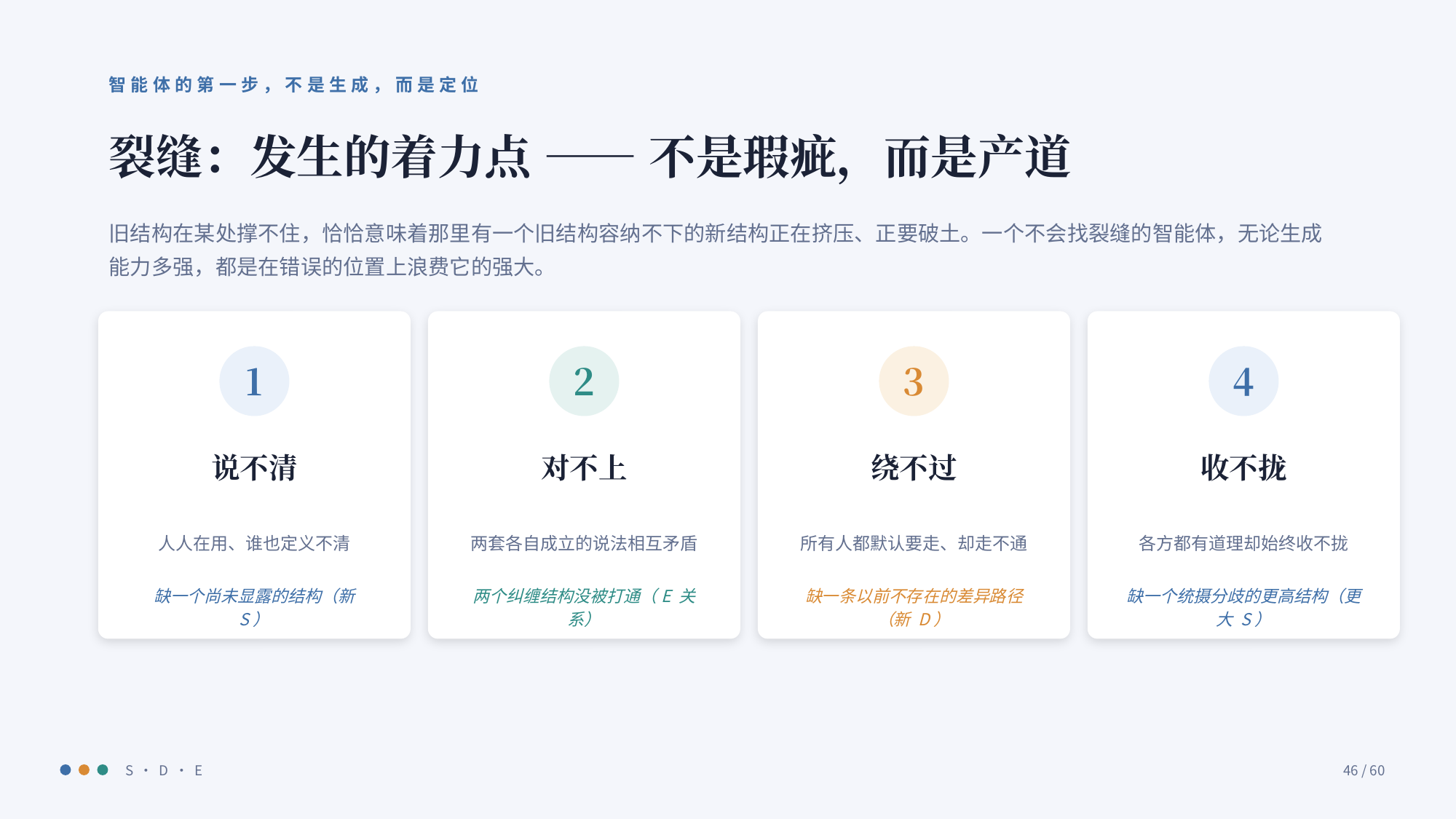

智能体的第一步，不是生成，而是定位
裂缝：发生的着力点 —— 不是瑕疵，而是产道
旧结构在某处撑不住，恰恰意味着那里有一个旧结构容纳不下的新结构正在挤压、正要破土。一个不会找裂缝的智能体，无论生成能力多强，都是在错误的位置上浪费它的强大。

1

2

3

4
说不清
对不上
绕不过
收不拢
人人在用、谁也定义不清
两套各自成立的说法相互矛盾
所有人都默认要走、却走不通
各方都有道理却始终收不拢
缺一个尚未显露的结构（新 S）
两个纠缠结构没被打通（E 关系）
缺一条以前不存在的差异路径（新 D）
缺一个统摄分歧的更高结构（更大 S）
S · D · E
46 / 60